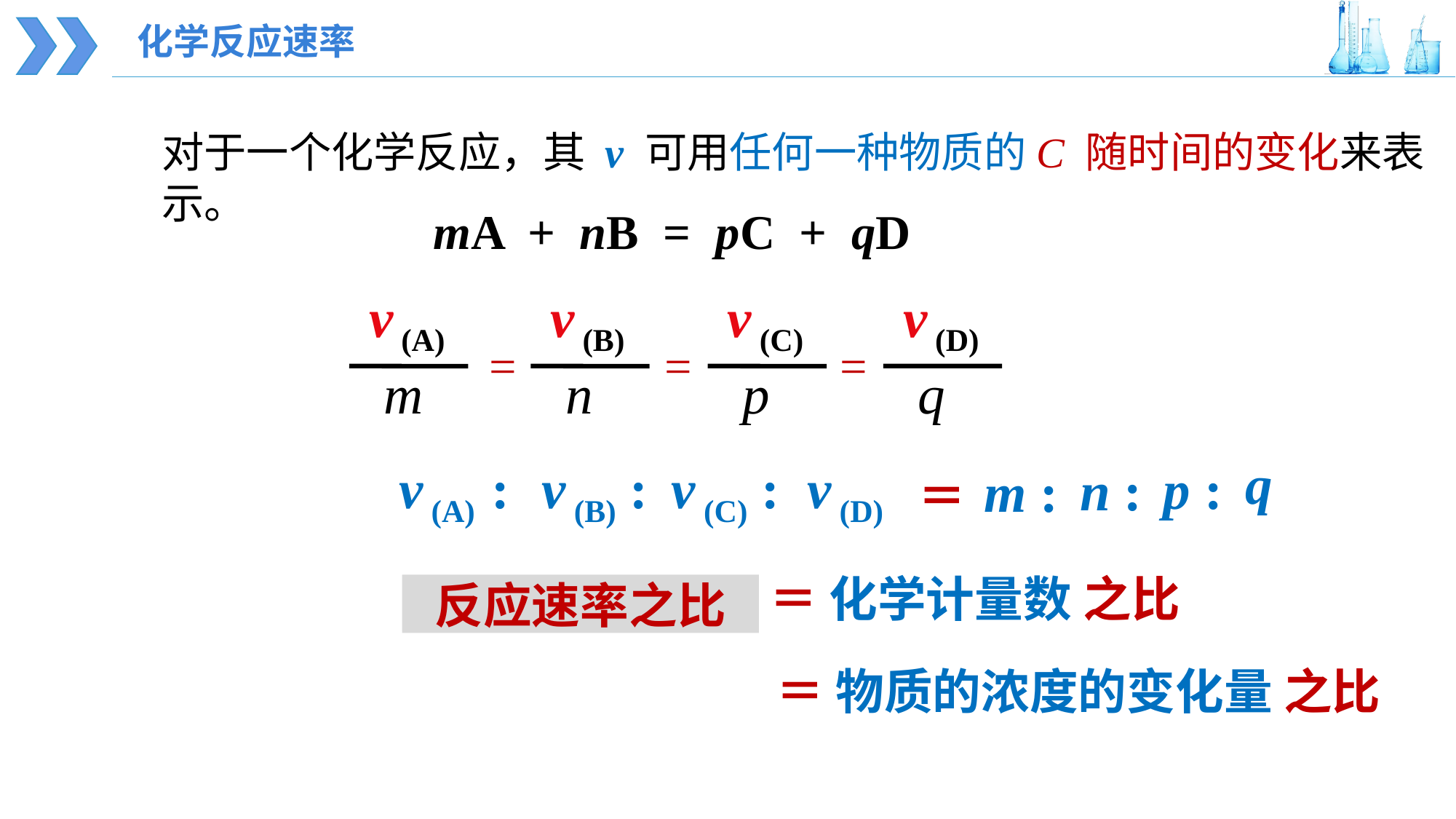

化学反应速率
对于一个化学反应，其 v 可用任何一种物质的C 随时间的变化来表示。
mA  +  nB  =  pC  +  qD
v (D)
q

v (C)
p

v (B)
n

v (A)
m

=
=
=
q
v (D)
v (A)  :
v (B) :
v (C) :
p :
n :
m :
＝
＝ 化学计量数 之比
反应速率之比
＝ 物质的浓度的变化量 之比